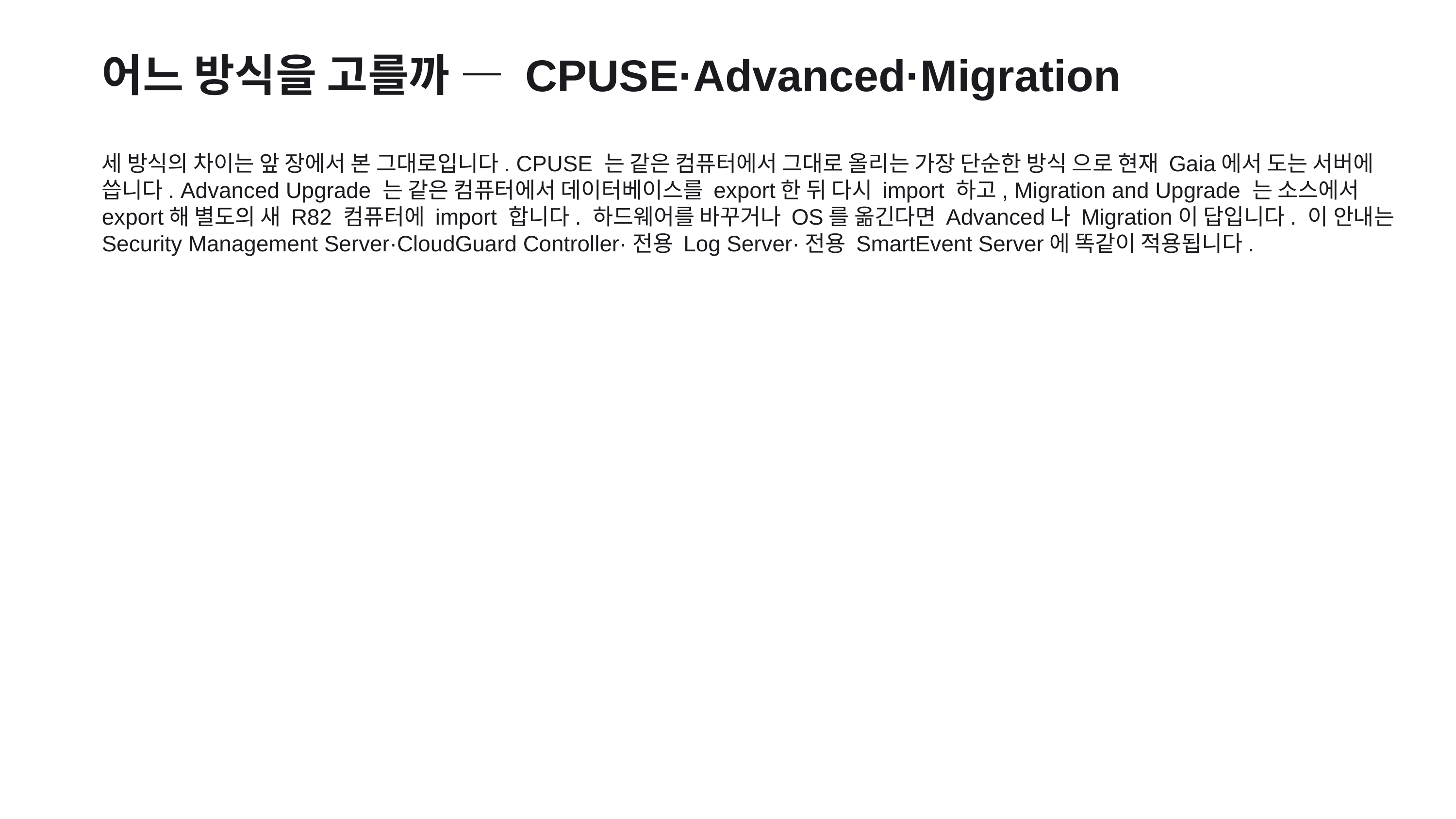

어느 방식을 고를까 — CPUSE·Advanced·Migration
세 방식의 차이는 앞 장에서 본 그대로입니다. CPUSE 는 같은 컴퓨터에서 그대로 올리는 가장 단순한 방식 으로 현재 Gaia에서 도는 서버에 씁니다. Advanced Upgrade 는 같은 컴퓨터에서 데이터베이스를 export한 뒤 다시 import 하고, Migration and Upgrade 는 소스에서 export해 별도의 새 R82 컴퓨터에 import 합니다. 하드웨어를 바꾸거나 OS를 옮긴다면 Advanced나 Migration이 답입니다. 이 안내는 Security Management Server·CloudGuard Controller·전용 Log Server·전용 SmartEvent Server에 똑같이 적용됩니다.